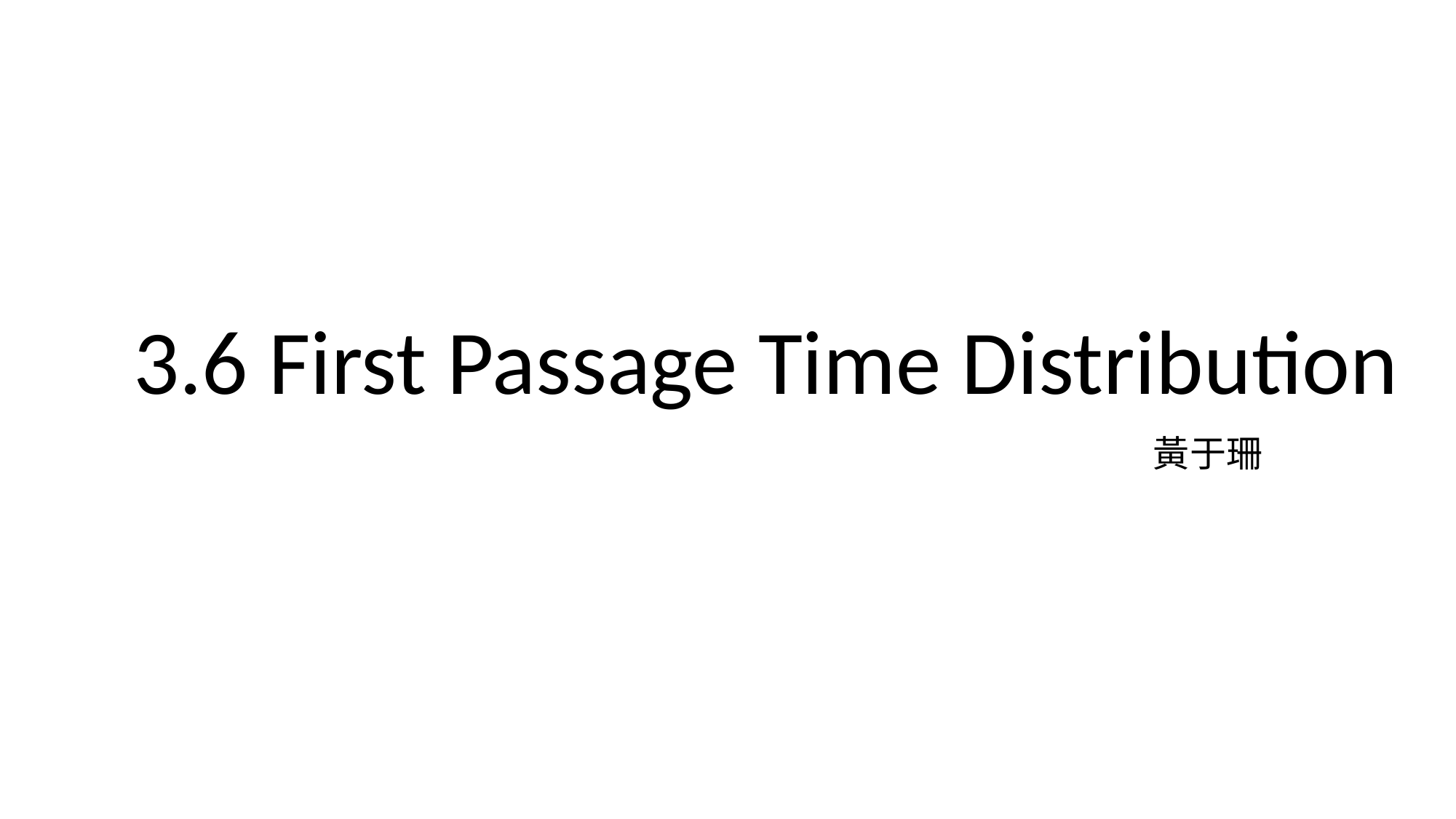

# 3.6 First Passage Time Distribution
黃于珊